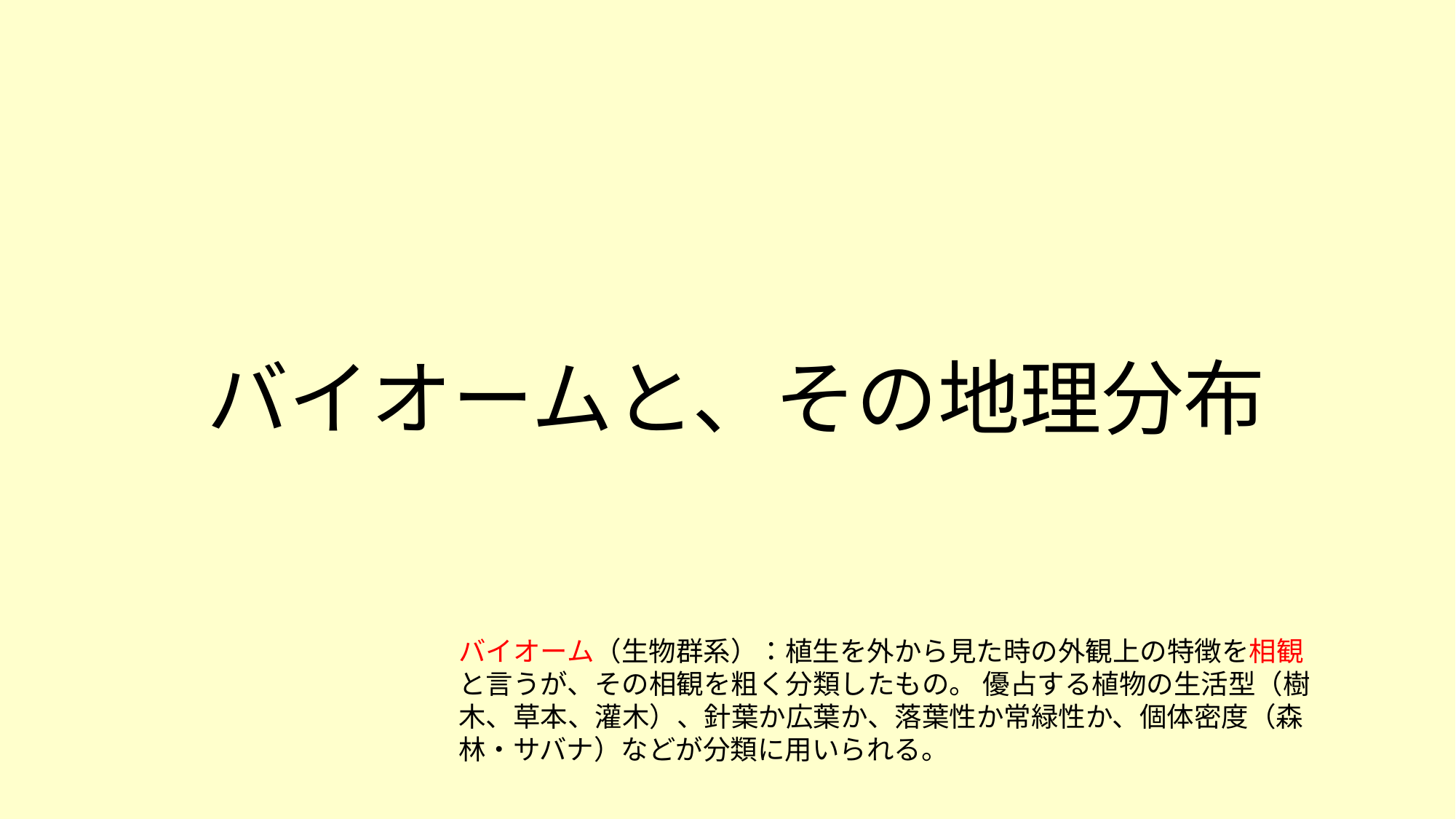

バイオームと、その地理分布
バイオーム（生物群系）：植生を外から見た時の外観上の特徴を相観と言うが、その相観を粗く分類したもの。 優占する植物の生活型（樹木、草本、灌木）、針葉か広葉か、落葉性か常緑性か、個体密度（森林・サバナ）などが分類に用いられる。